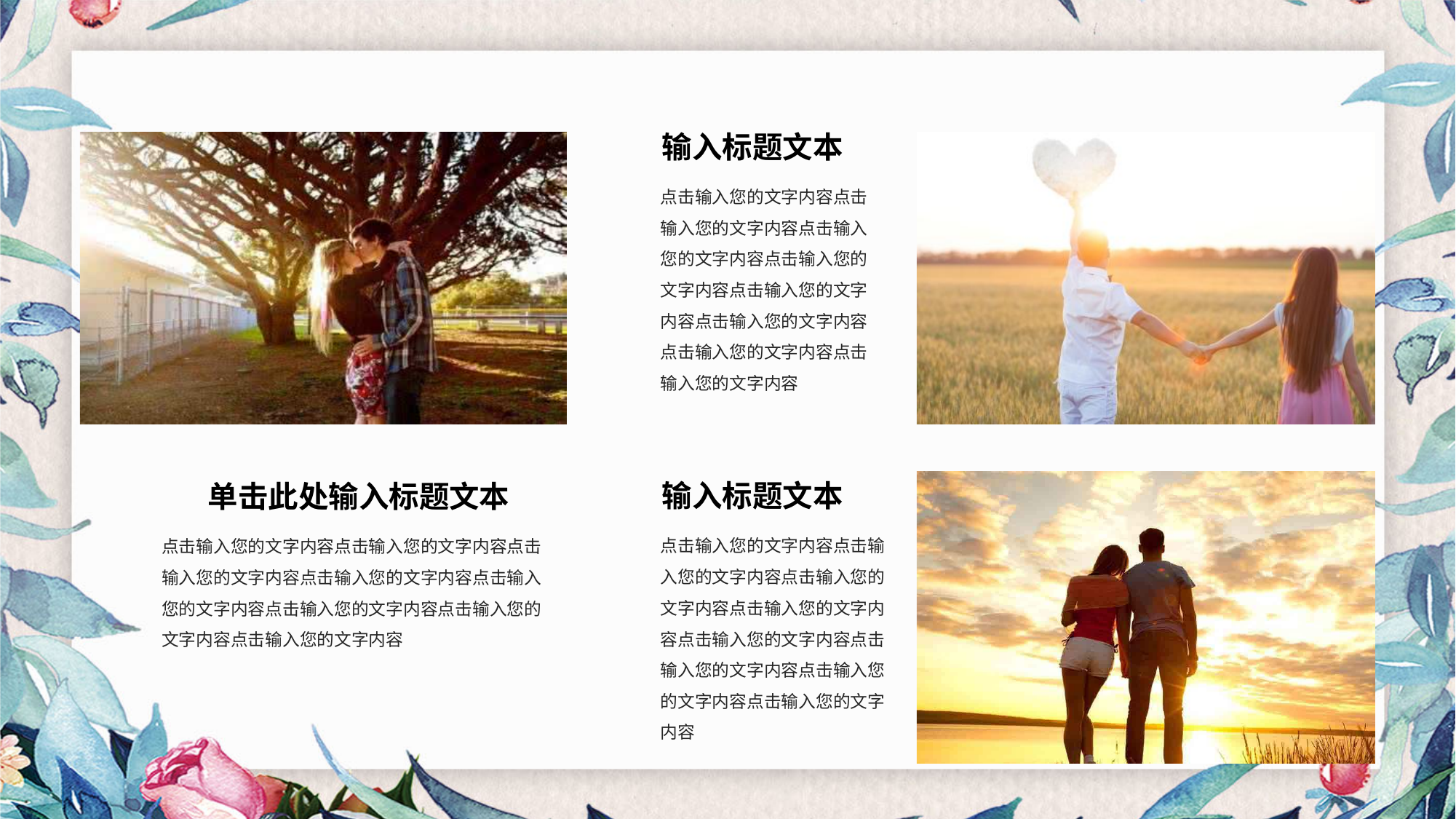

输入标题文本

点击输入您的文字内容点击输入您的文字内容点击输入您的文字内容点击输入您的文字内容点击输入您的文字内容点击输入您的文字内容点击输入您的文字内容点击输入您的文字内容

输入标题文本
单击此处输入标题文本
点击输入您的文字内容点击输入您的文字内容点击输入您的文字内容点击输入您的文字内容点击输入您的文字内容点击输入您的文字内容点击输入您的文字内容点击输入您的文字内容
点击输入您的文字内容点击输入您的文字内容点击输入您的文字内容点击输入您的文字内容点击输入您的文字内容点击输入您的文字内容点击输入您的文字内容点击输入您的文字内容